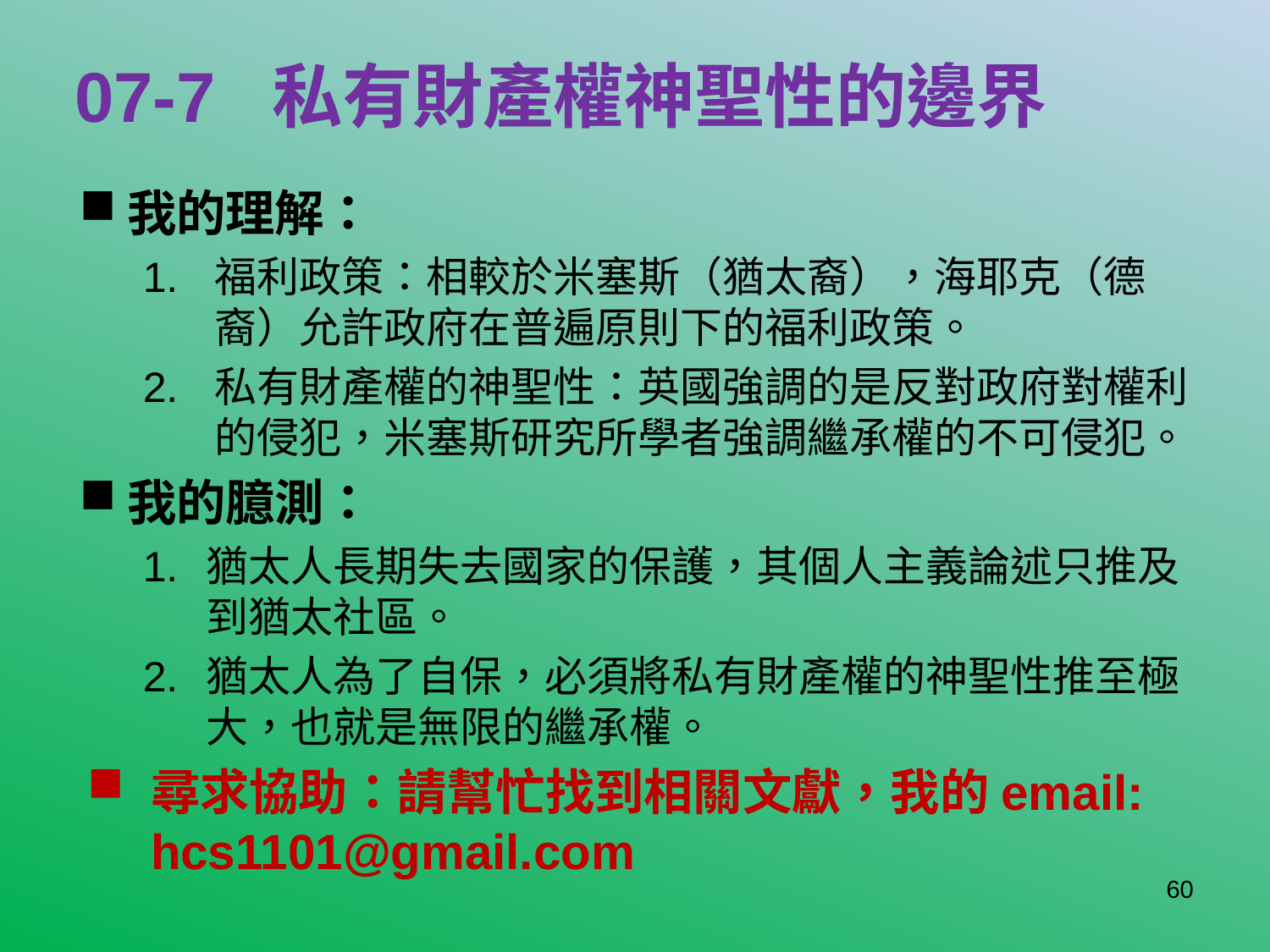

# 07-7  私有財產權神聖性的邊界
我的理解：
福利政策：相較於米塞斯（猶太裔），海耶克（德裔）允許政府在普遍原則下的福利政策。
私有財產權的神聖性：英國強調的是反對政府對權利的侵犯，米塞斯研究所學者強調繼承權的不可侵犯。
我的臆測：
猶太人長期失去國家的保護，其個人主義論述只推及到猶太社區。
猶太人為了自保，必須將私有財產權的神聖性推至極大，也就是無限的繼承權。
尋求協助：請幫忙找到相關文獻，我的email:  hcs1101@gmail.com
60